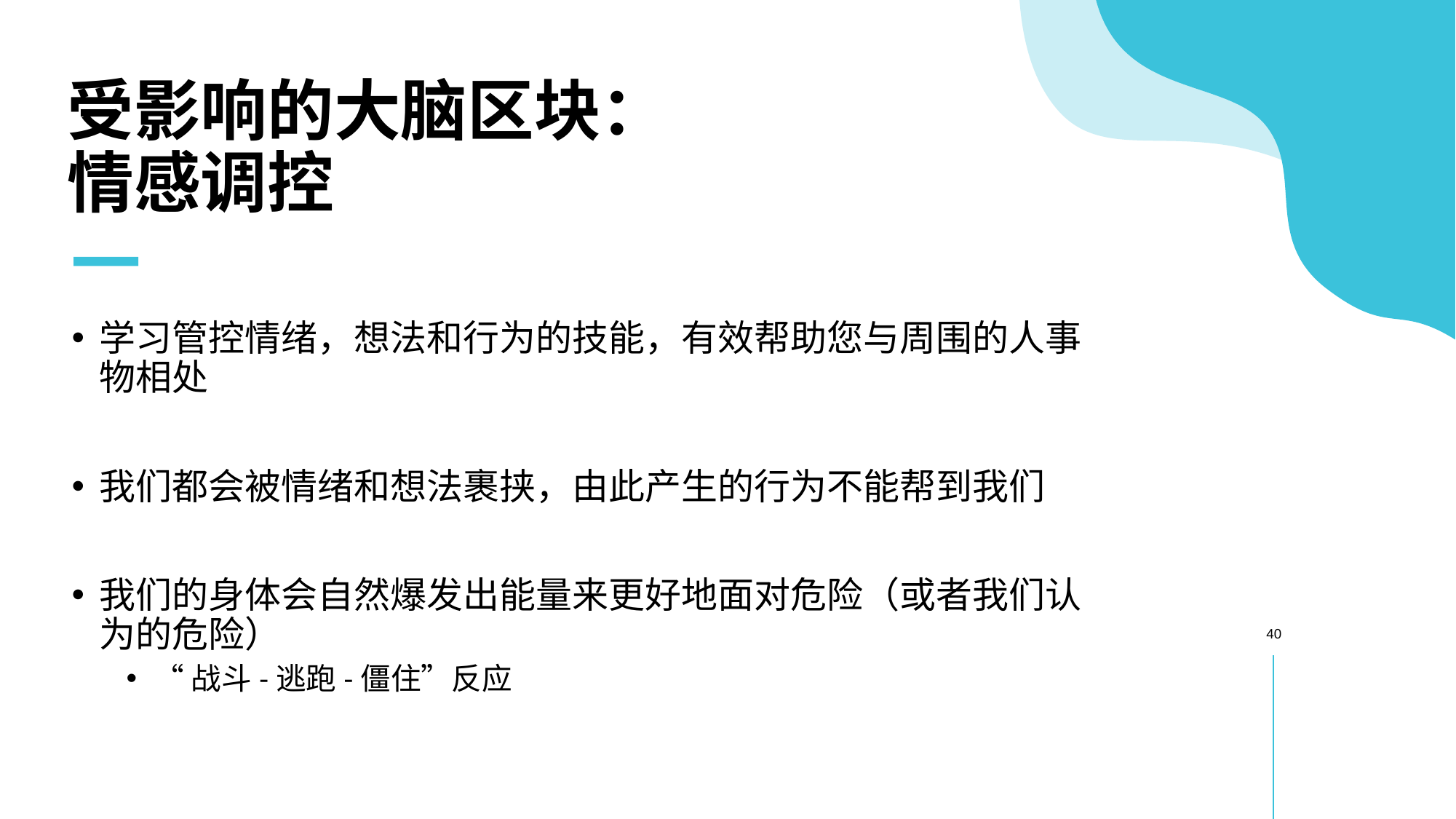

# 受影响的大脑区块： 情感调控

学习管控情绪，想法和行为的技能，有效帮助您与周围的人事物相处

我们都会被情绪和想法裹挟，由此产生的行为不能帮到我们

我们的身体会自然爆发出能量来更好地面对危险（或者我们认为的危险）
“战斗-逃跑-僵住”反应
40